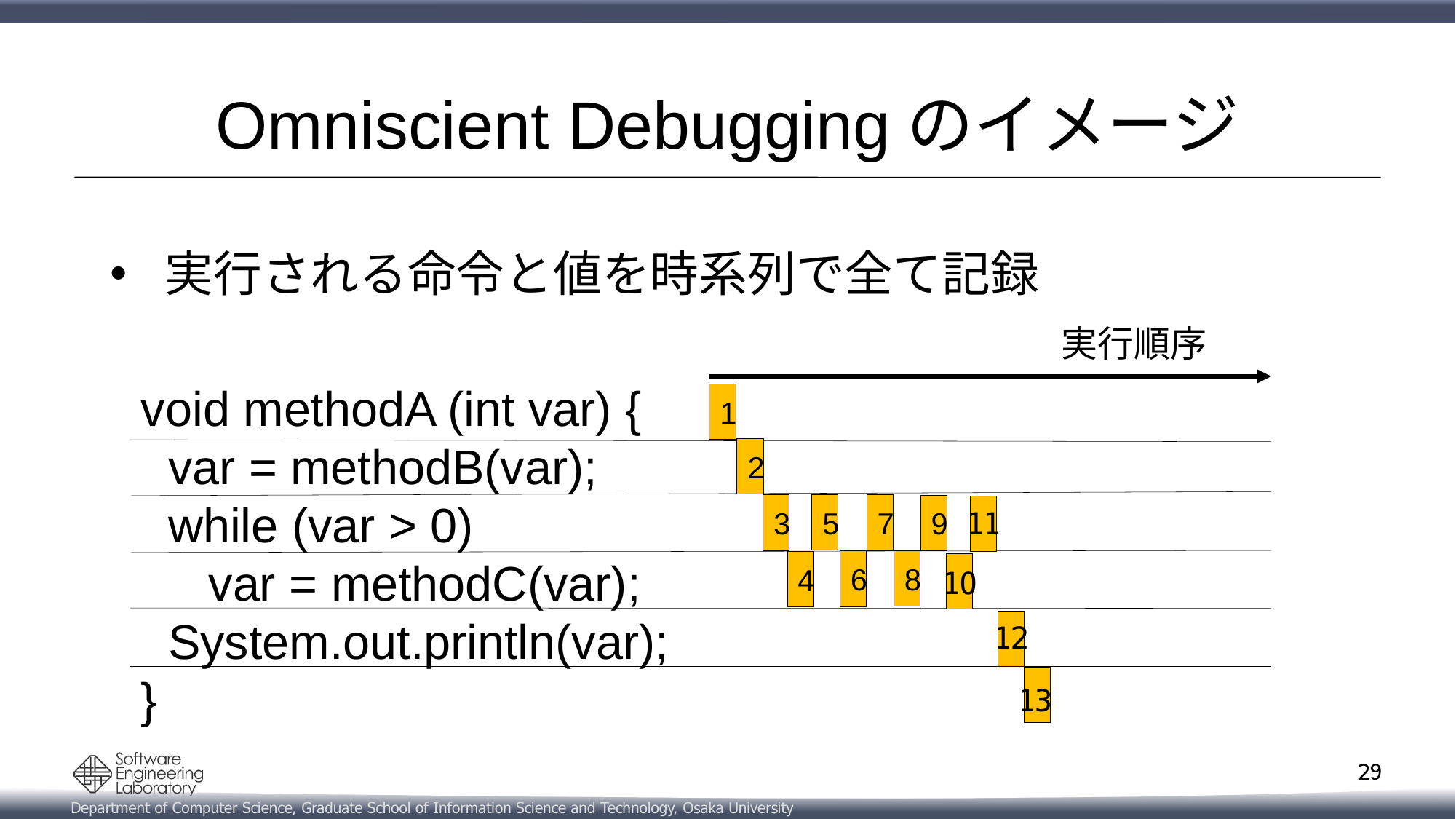

# Omniscient Debuggingのイメージ
実行される命令と値を時系列で全て記録
実行順序
 void methodA (int var) {
   var = methodB(var);
   while (var > 0)
      var = methodC(var);
   System.out.println(var);
 }

1
2
5
3
7
9

11
8
6
4

10

12

13
29